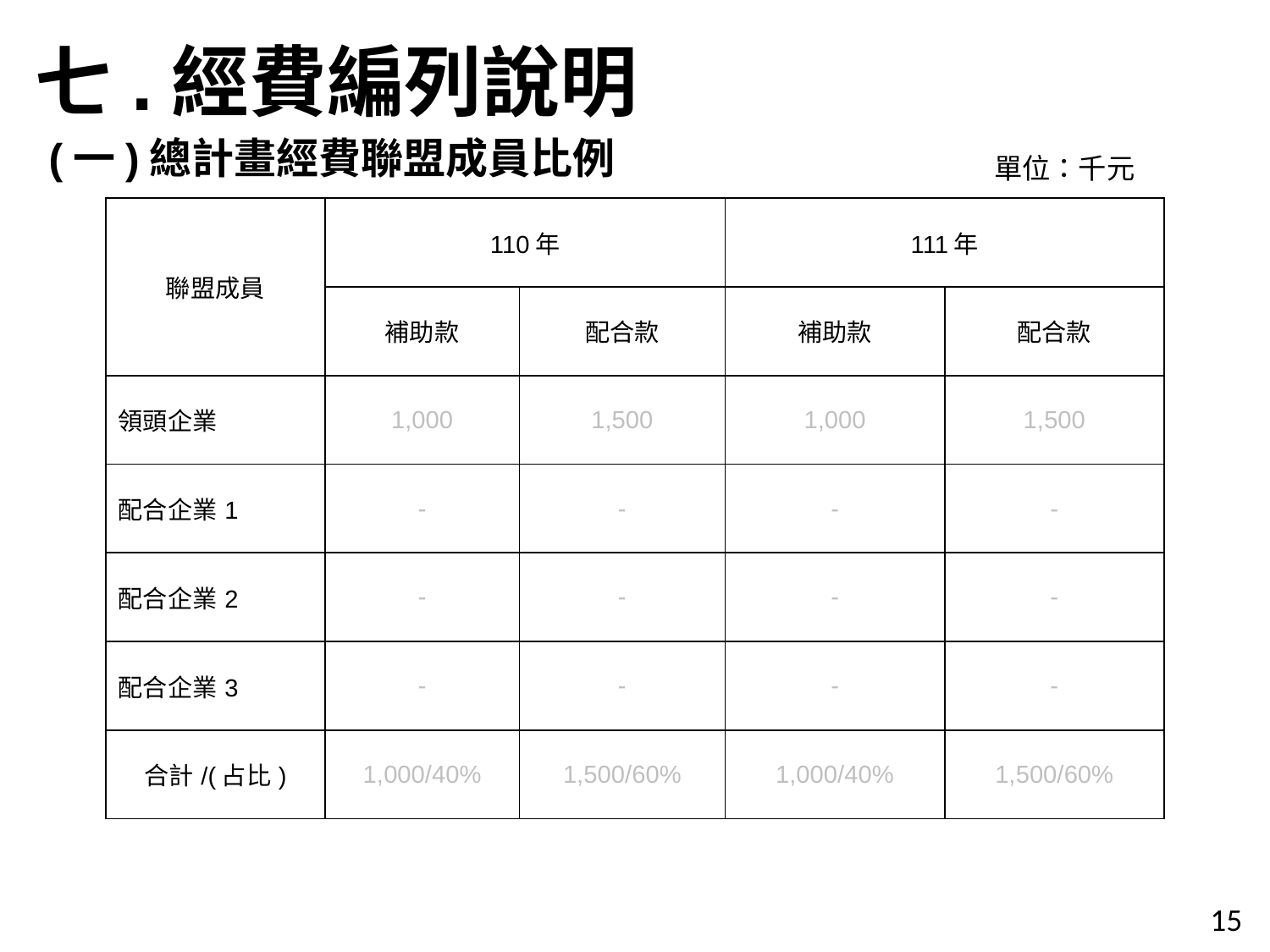

七.經費編列說明
(一)總計畫經費聯盟成員比例
單位：千元
| 聯盟成員 | 110年 |  | 111年 |  |
| --- | --- | --- | --- | --- |
|  | 補助款 | 配合款 | 補助款 | 配合款 |
| 領頭企業 | 1,000 | 1,500 | 1,000 | 1,500 |
| 配合企業1 | - | - | - | - |
| 配合企業2 | - | - | - | - |
| 配合企業3 | - | - | - | - |
| 合計/(占比) | 1,000/40% | 1,500/60% | 1,000/40% | 1,500/60% |
15